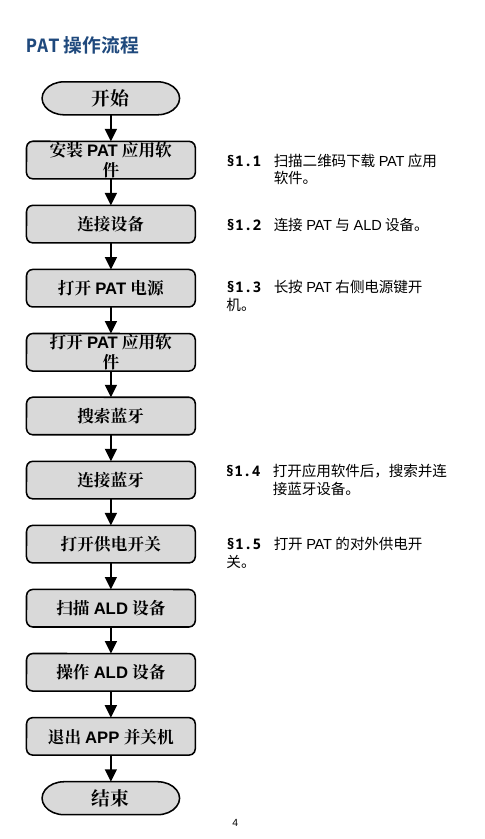

# PAT操作流程
开始
安装PAT应用软件
§1.1 扫描二维码下载PAT应用软件。
连接设备
§1.2 连接PAT与ALD设备。
打开PAT电源
§1.3 长按PAT右侧电源键开机。
打开PAT应用软件
搜索蓝牙
§1.4 打开应用软件后，搜索并连接蓝牙设备。
连接蓝牙
打开供电开关
§1.5 打开PAT的对外供电开关。
扫描ALD设备
操作ALD设备
退出APP并关机
结束
4